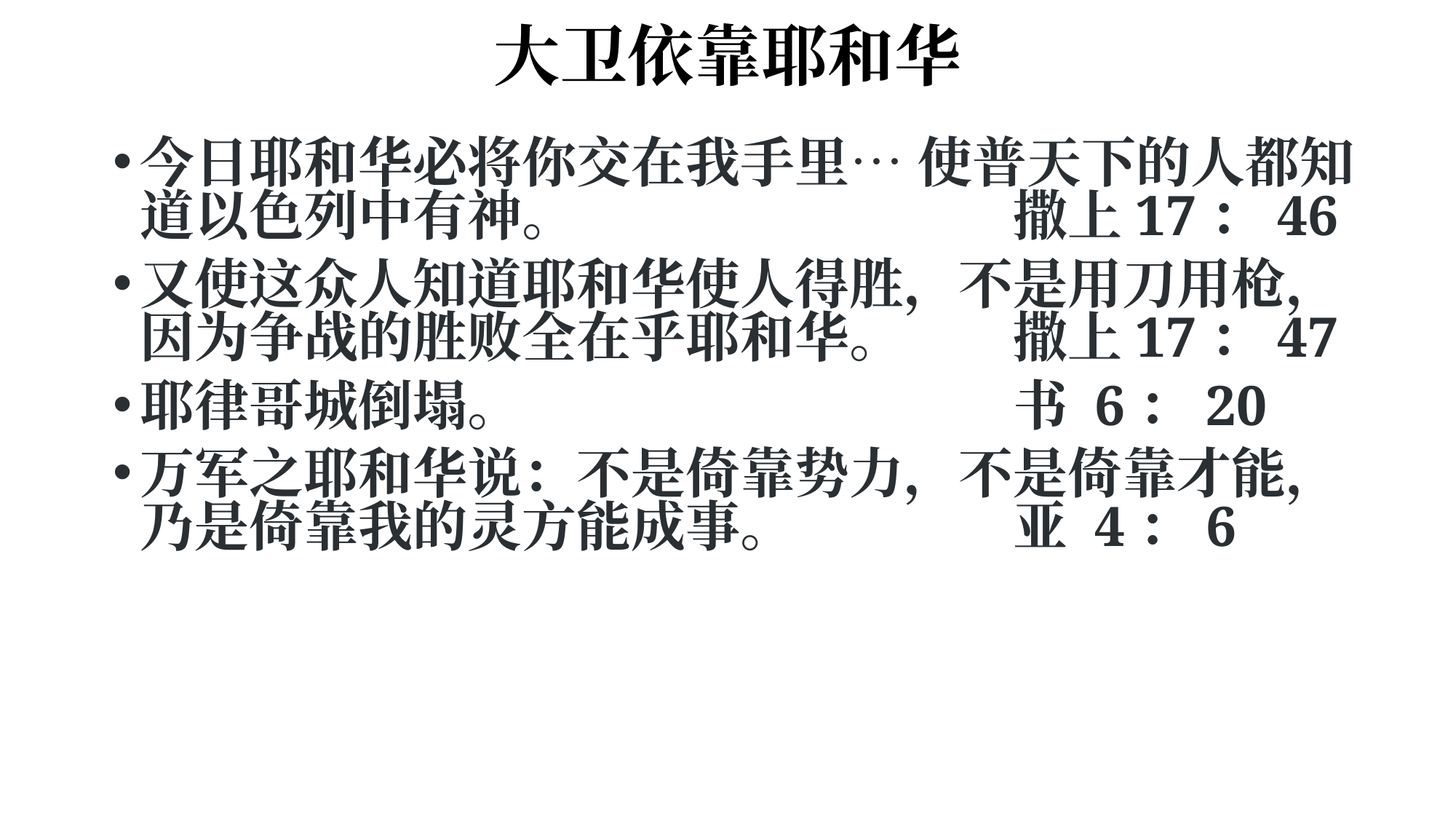

# 大卫依靠耶和华
今日耶和华必将你交在我手里… 使普天下的人都知道以色列中有神。				撒上17：46
又使这众人知道耶和华使人得胜，不是用刀用枪，因为争战的胜败全在乎耶和华。	撒上17：47
耶律哥城倒塌。					书 6：20
万军之耶和华说：不是倚靠势力，不是倚靠才能，乃是倚靠我的灵方能成事。		亚 4：6